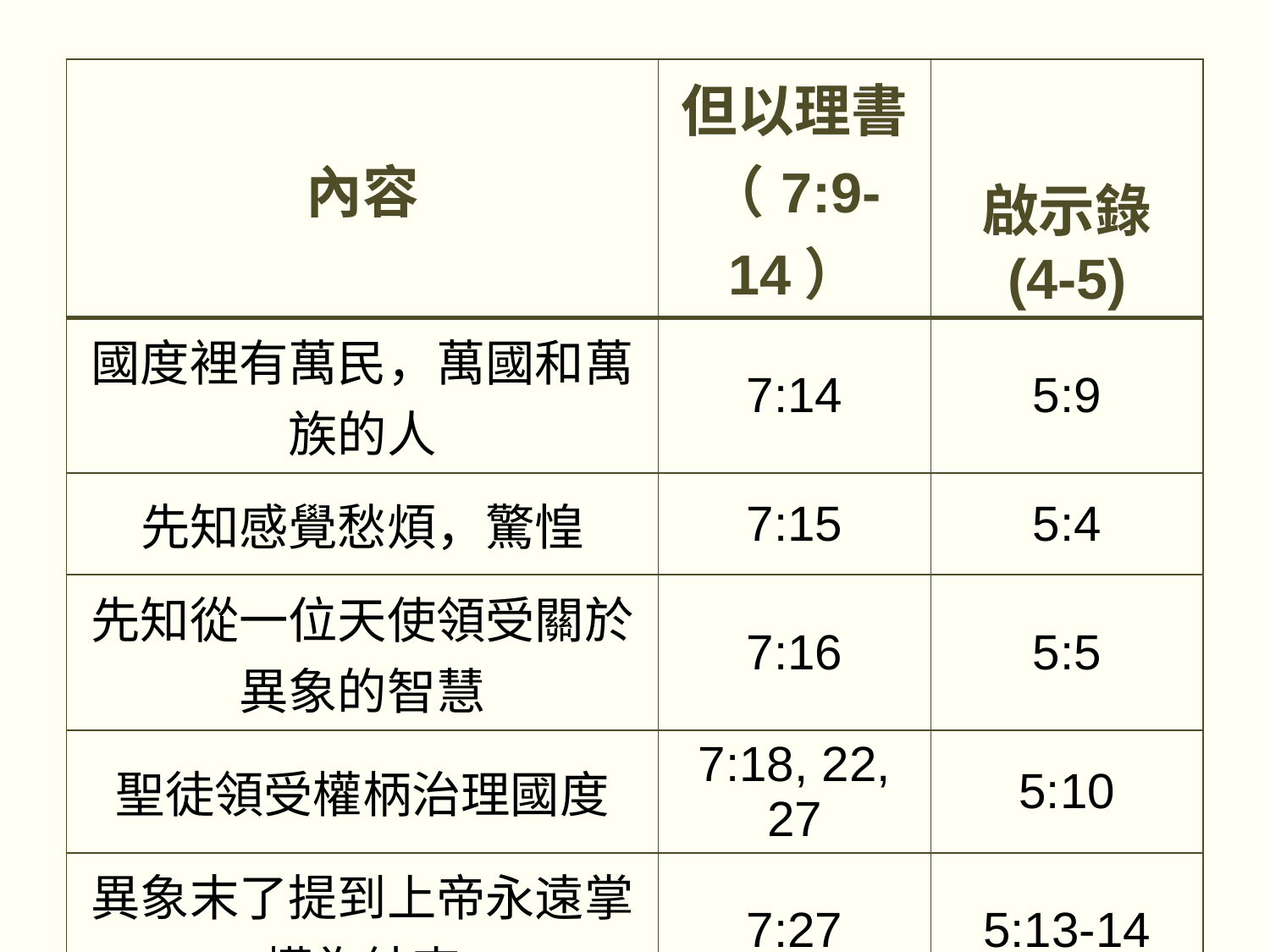

| 內容 | 但以理書（7:9-14） | 啟示錄 (4-5) |
| --- | --- | --- |
| 國度裡有萬民，萬國和萬族的人 | 7:14 | 5:9 |
| 先知感覺愁煩，驚惶 | 7:15 | 5:4 |
| 先知從一位天使領受關於異象的智慧 | 7:16 | 5:5 |
| 聖徒領受權柄治理國度 | 7:18, 22, 27 | 5:10 |
| 異象末了提到上帝永遠掌權為結束 | 7:27 | 5:13-14 |